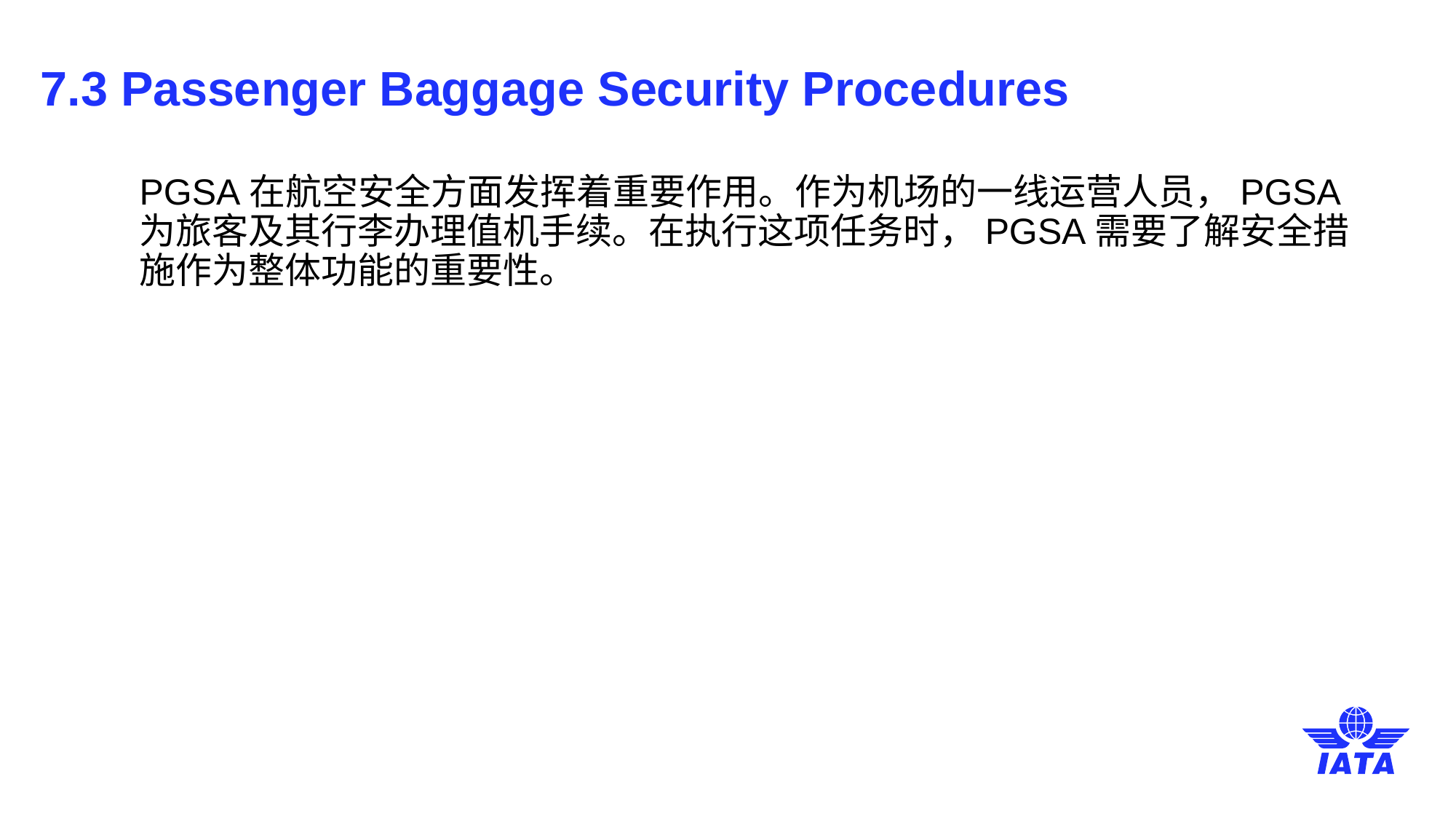

# 7.3 Passenger Baggage Security Procedures
PGSA在航空安全方面发挥着重要作用。作为机场的一线运营人员，PGSA为旅客及其行李办理值机手续。在执行这项任务时，PGSA需要了解安全措施作为整体功能的重要性。
13